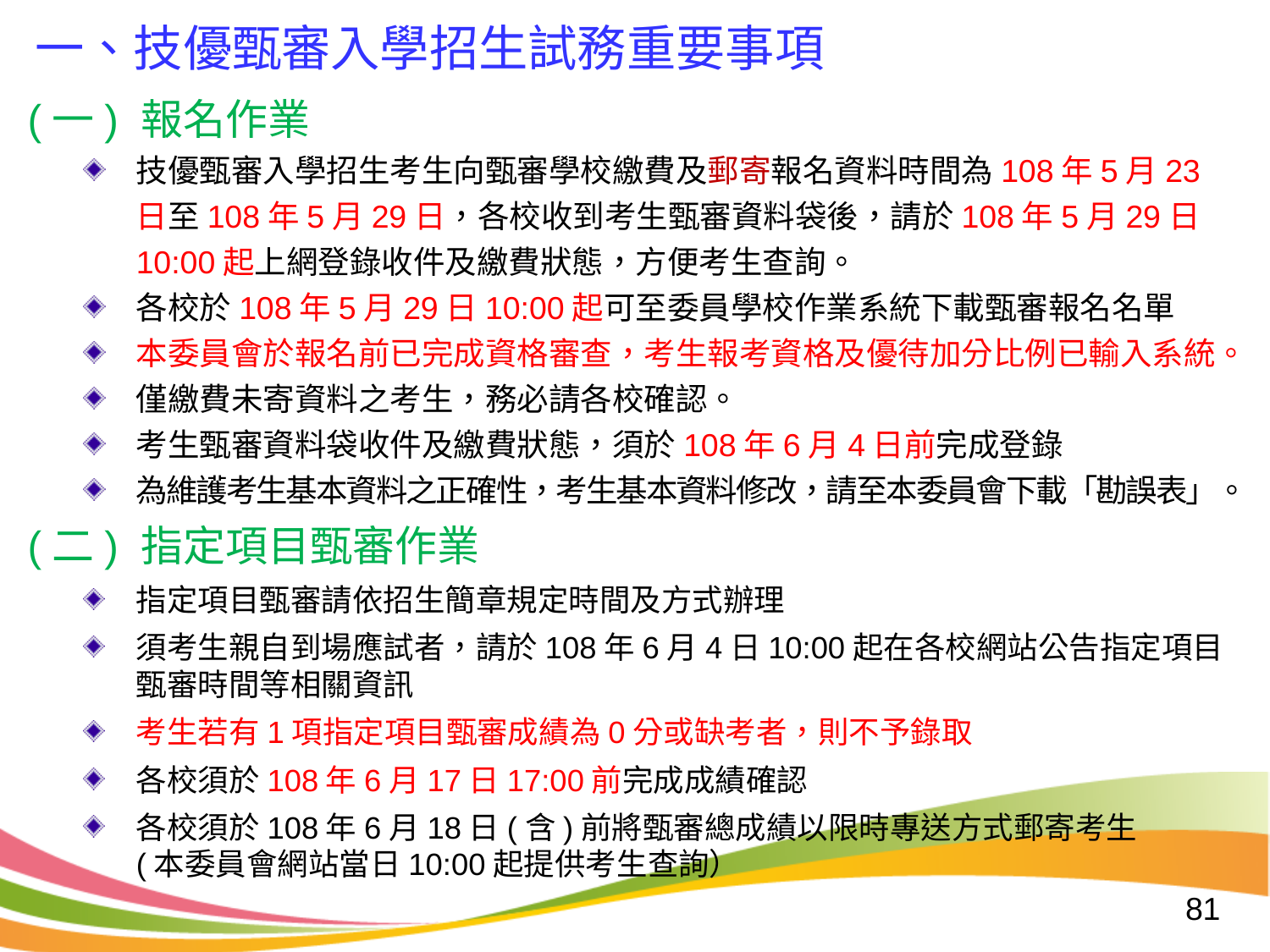

一、技優甄審入學招生試務重要事項
(一) 報名作業
技優甄審入學招生考生向甄審學校繳費及郵寄報名資料時間為108年5月23日至108年5月29日，各校收到考生甄審資料袋後，請於108年5月29日10:00起上網登錄收件及繳費狀態，方便考生查詢。
各校於108年5月29日10:00起可至委員學校作業系統下載甄審報名名單
本委員會於報名前已完成資格審查，考生報考資格及優待加分比例已輸入系統。
僅繳費未寄資料之考生，務必請各校確認。
考生甄審資料袋收件及繳費狀態，須於108年6月4日前完成登錄
為維護考生基本資料之正確性，考生基本資料修改，請至本委員會下載「勘誤表」。
(二) 指定項目甄審作業
指定項目甄審請依招生簡章規定時間及方式辦理
須考生親自到場應試者，請於108年6月4日10:00起在各校網站公告指定項目甄審時間等相關資訊
考生若有1項指定項目甄審成績為0分或缺考者，則不予錄取
各校須於108年6月17日17:00前完成成績確認
各校須於108年6月18日(含)前將甄審總成績以限時專送方式郵寄考生
(本委員會網站當日10:00起提供考生查詢）